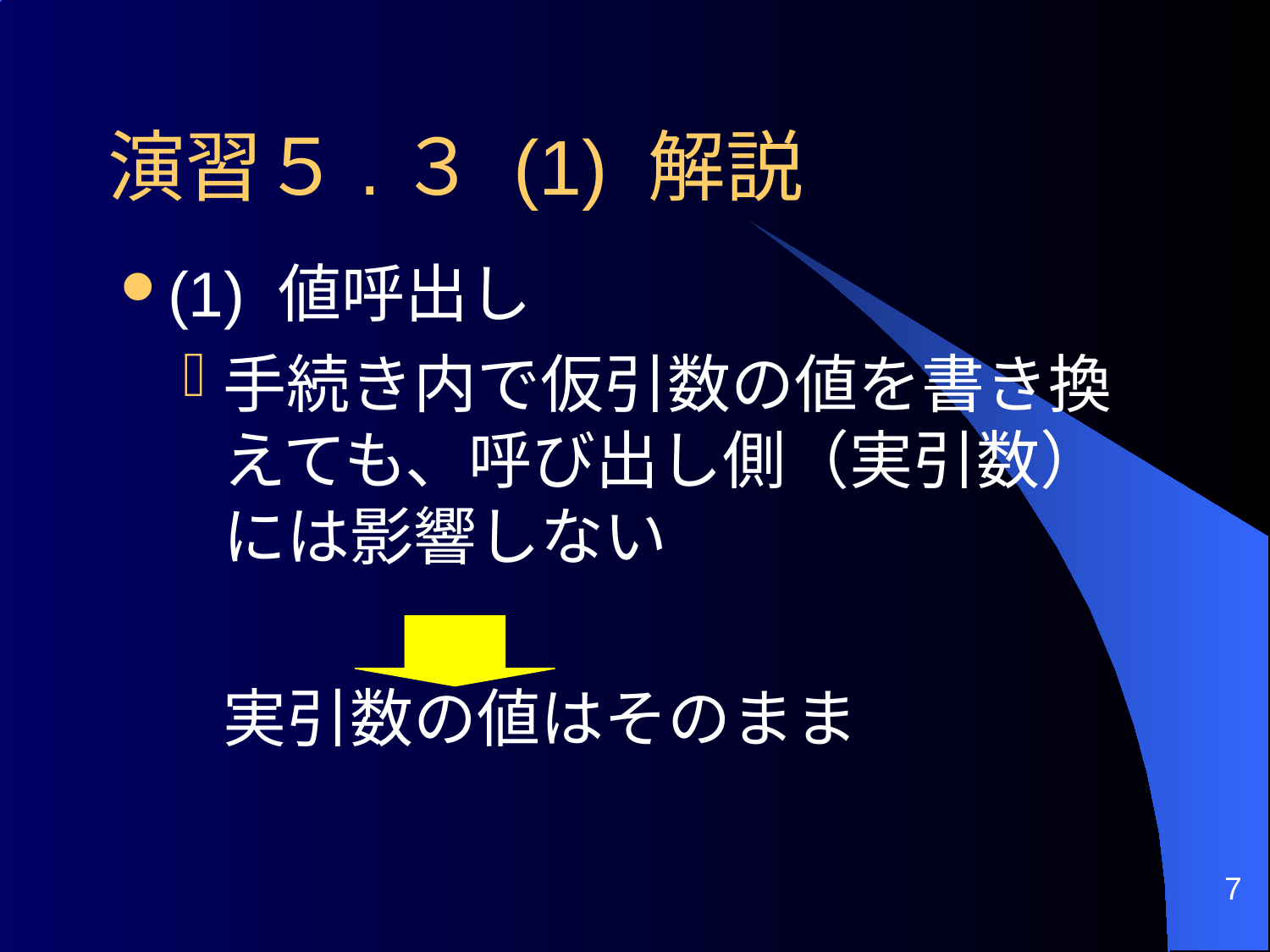

# 演習５.３ (1) 解説
(1) 値呼出し
手続き内で仮引数の値を書き換えても、呼び出し側（実引数）には影響しない

	実引数の値はそのまま

7